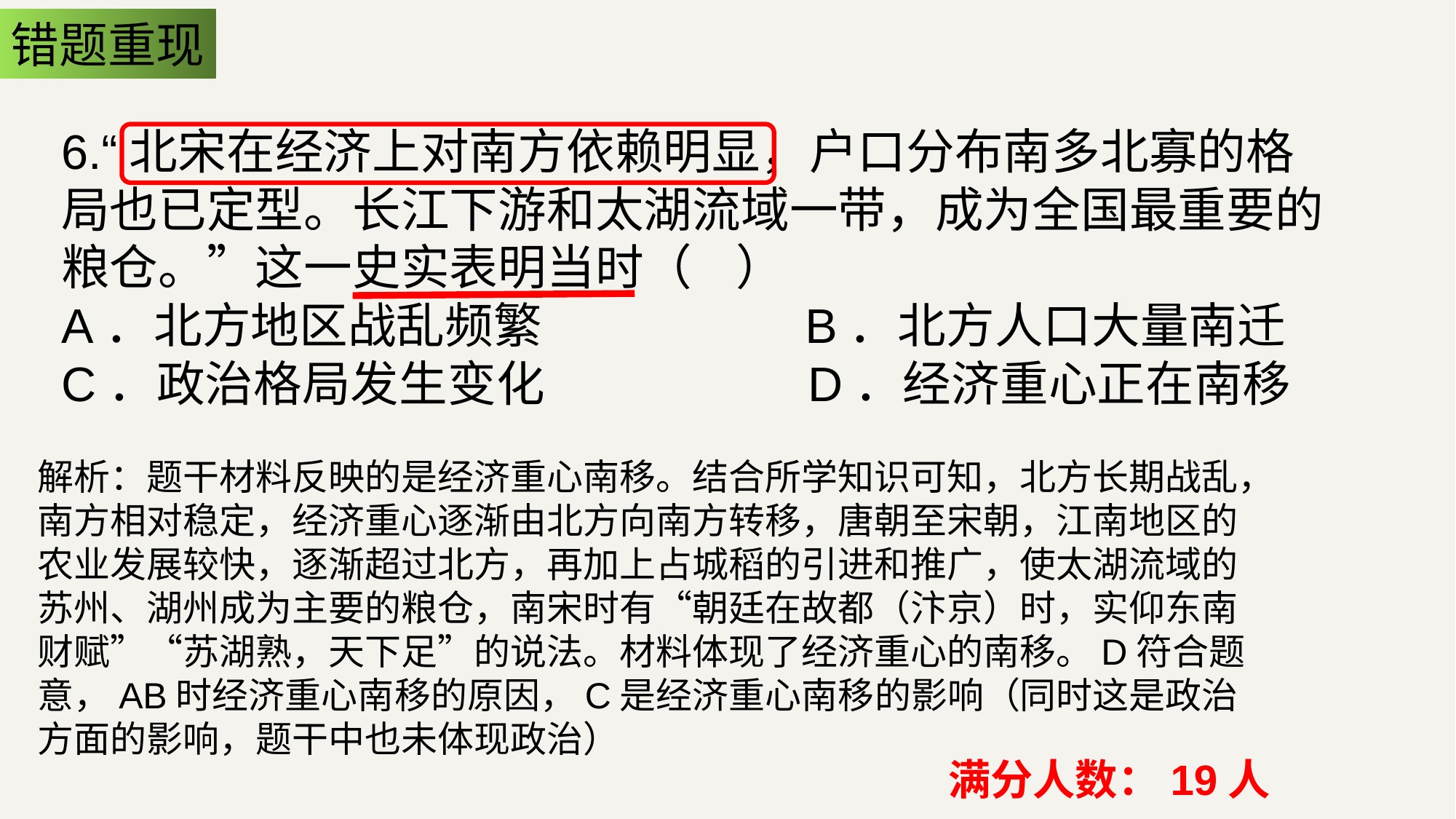

错题重现
6.“北宋在经济上对南方依赖明显，户口分布南多北寡的格局也已定型。长江下游和太湖流域一带，成为全国最重要的粮仓。”这一史实表明当时（    ）
A．北方地区战乱频繁                       B．北方人口大量南迁
C．政治格局发生变化                       D．经济重心正在南移

解析：题干材料反映的是经济重心南移。结合所学知识可知，北方长期战乱，南方相对稳定，经济重心逐渐由北方向南方转移，唐朝至宋朝，江南地区的农业发展较快，逐渐超过北方，再加上占城稻的引进和推广，使太湖流域的苏州、湖州成为主要的粮仓，南宋时有“朝廷在故都（汴京）时，实仰东南财赋”“苏湖熟，天下足”的说法。材料体现了经济重心的南移。D符合题意，AB时经济重心南移的原因，C是经济重心南移的影响（同时这是政治方面的影响，题干中也未体现政治）
满分人数：19人